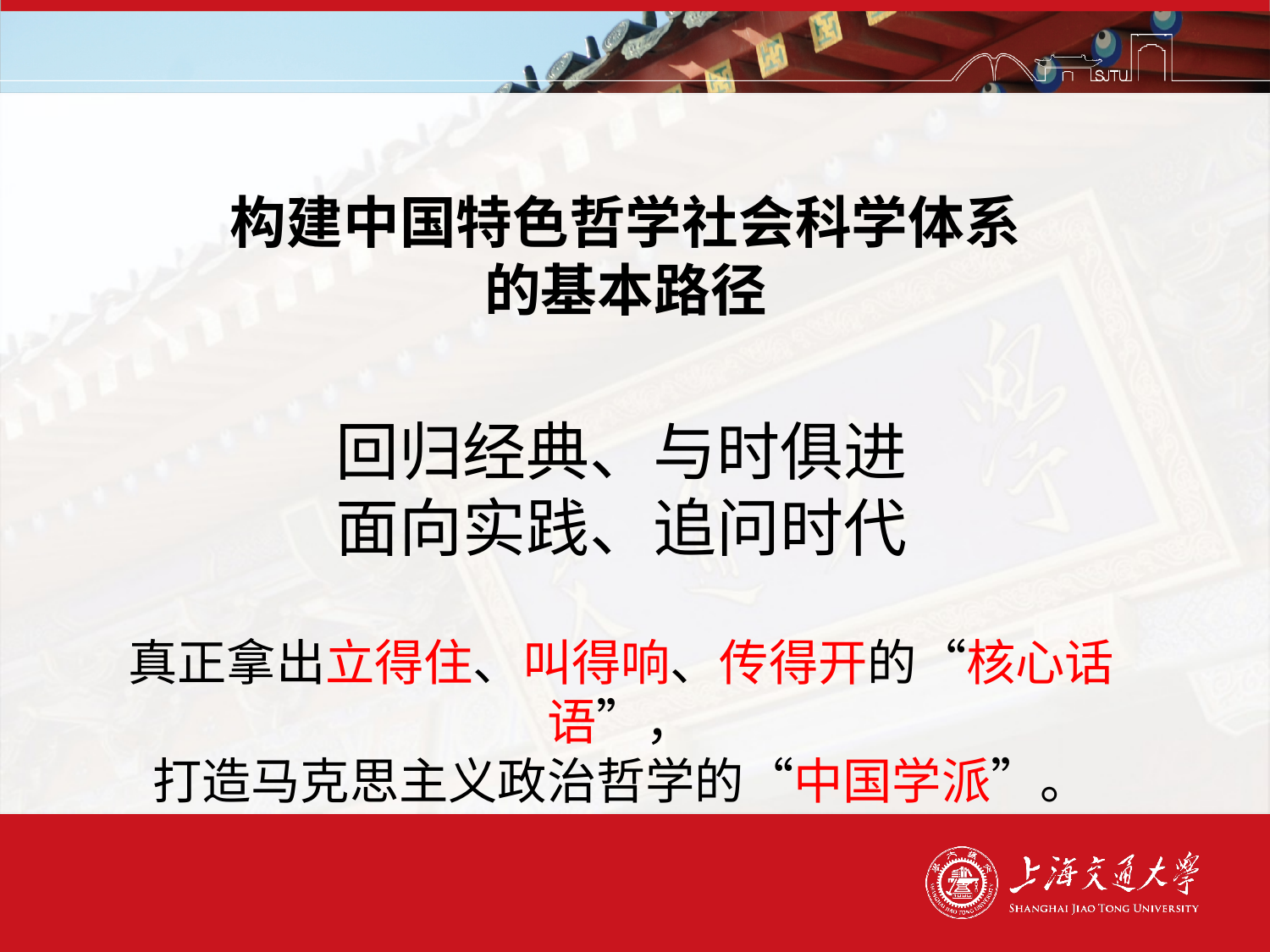

构建中国特色哲学社会科学体系
的基本路径
#

回归经典、与时俱进
面向实践、追问时代

真正拿出立得住、叫得响、传得开的“核心话语”，
打造马克思主义政治哲学的“中国学派”。